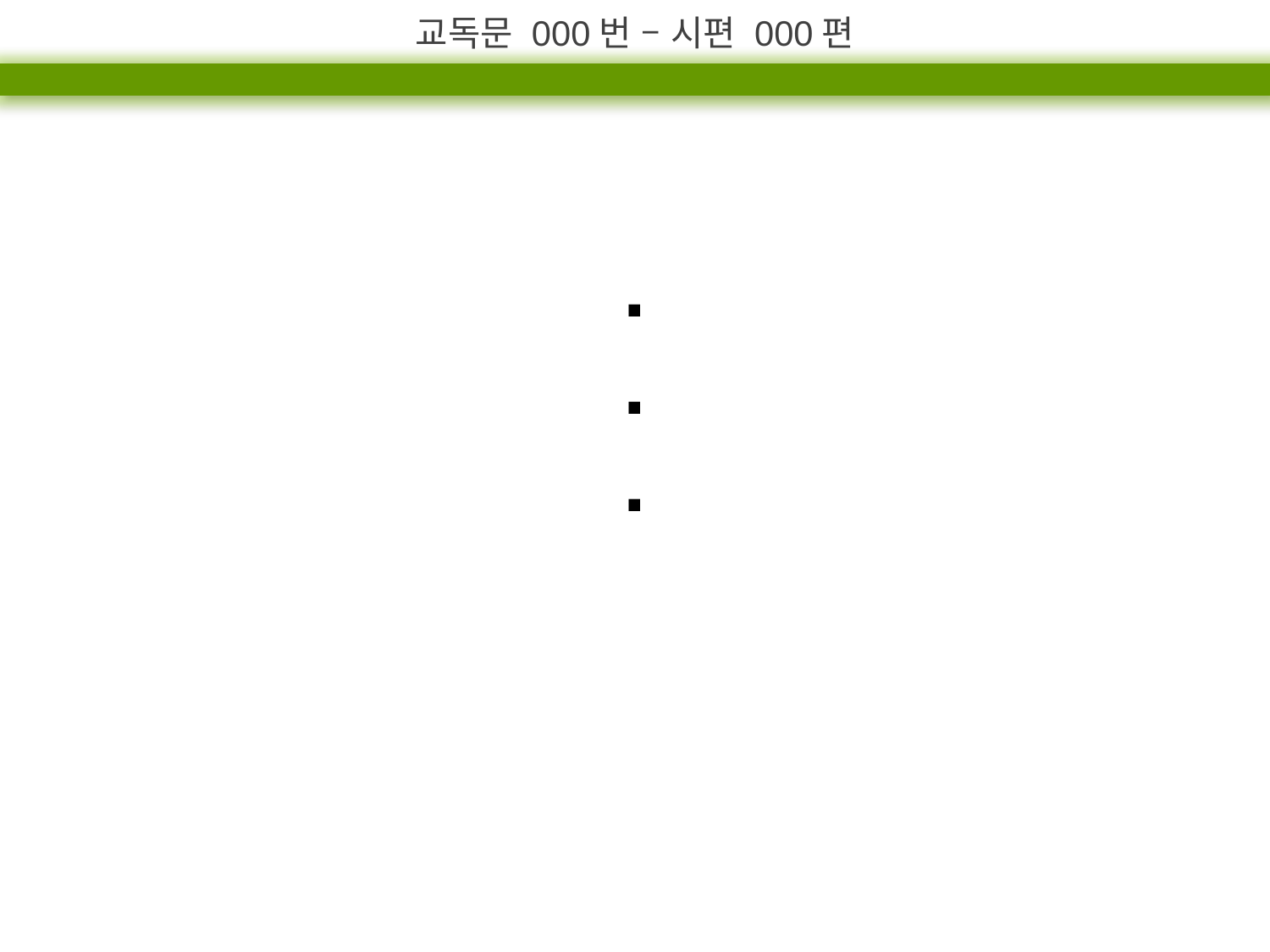

교독문 000번 – 시편 000편

.
.
.